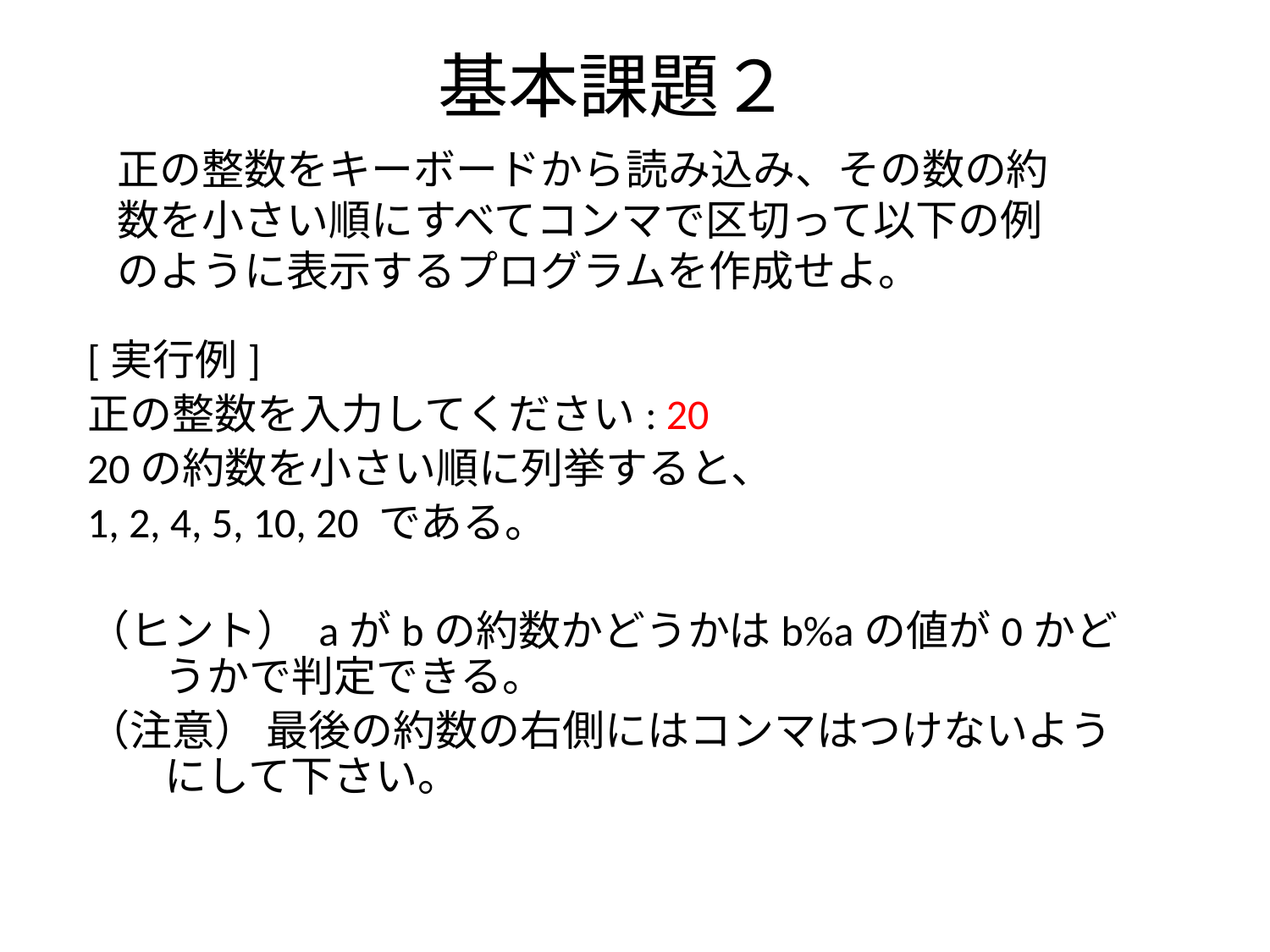

# 基本課題２
正の整数をキーボードから読み込み、その数の約数を小さい順にすべてコンマで区切って以下の例のように表示するプログラムを作成せよ。
[実行例]
正の整数を入力してください: 20
20の約数を小さい順に列挙すると、
1, 2, 4, 5, 10, 20 である。

（ヒント） aがbの約数かどうかはb%aの値が0かどうかで判定できる。
（注意） 最後の約数の右側にはコンマはつけないようにして下さい。